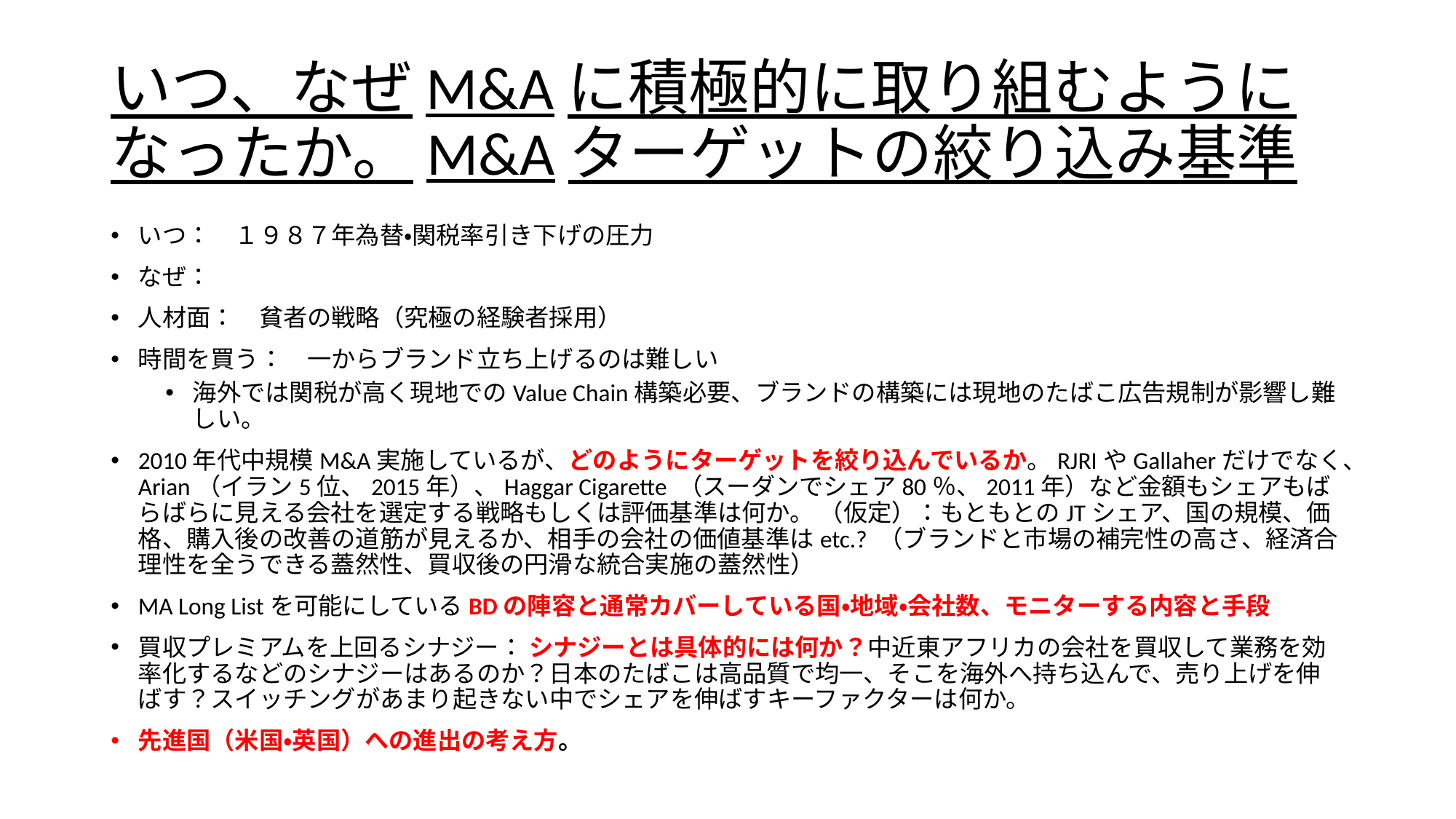

# いつ、なぜM&Aに積極的に取り組むようになったか。M&Aターゲットの絞り込み基準
いつ：　１９８７年為替・関税率引き下げの圧力
なぜ：
人材面：　貧者の戦略（究極の経験者採用）
時間を買う：　一からブランド立ち上げるのは難しい
海外では関税が高く現地でのValue Chain構築必要、ブランドの構築には現地のたばこ広告規制が影響し難しい。
2010年代中規模M&A実施しているが、どのようにターゲットを絞り込んでいるか。RJRIやGallaherだけでなく、Arian（イラン5位、2015年）、Haggar Cigarette （スーダンでシェア80％、2011年）など金額もシェアもばらばらに見える会社を選定する戦略もしくは評価基準は何か。 （仮定）：もともとのJTシェア、国の規模、価格、購入後の改善の道筋が見えるか、相手の会社の価値基準はetc.? （ブランドと市場の補完性の高さ、経済合理性を全うできる蓋然性、買収後の円滑な統合実施の蓋然性）
MA Long Listを可能にしているBDの陣容と通常カバーしている国・地域・会社数、モニターする内容と手段
買収プレミアムを上回るシナジー： シナジーとは具体的には何か？中近東アフリカの会社を買収して業務を効率化するなどのシナジーはあるのか？日本のたばこは高品質で均一、そこを海外へ持ち込んで、売り上げを伸ばす？スイッチングがあまり起きない中でシェアを伸ばすキーファクターは何か。
先進国（米国・英国）への進出の考え方。